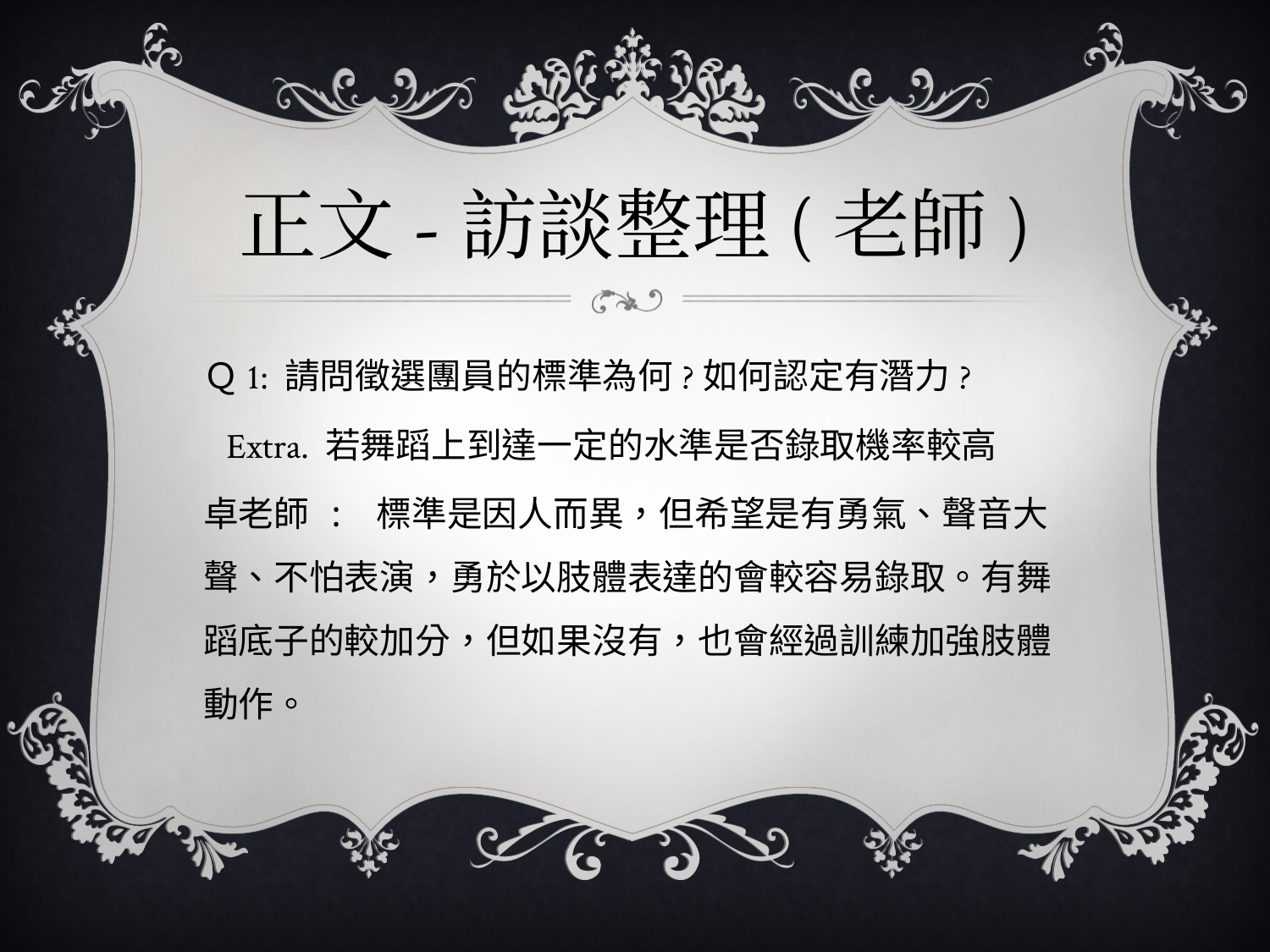

# 正文-訪談整理(老師)
Ｑ1: 請問徵選團員的標準為何?如何認定有潛力?
   Extra. 若舞蹈上到達一定的水準是否錄取機率較高
卓老師 : 標準是因人而異，但希望是有勇氣、聲音大聲、不怕表演，勇於以肢體表達的會較容易錄取。有舞蹈底子的較加分，但如果沒有，也會經過訓練加強肢體動作。